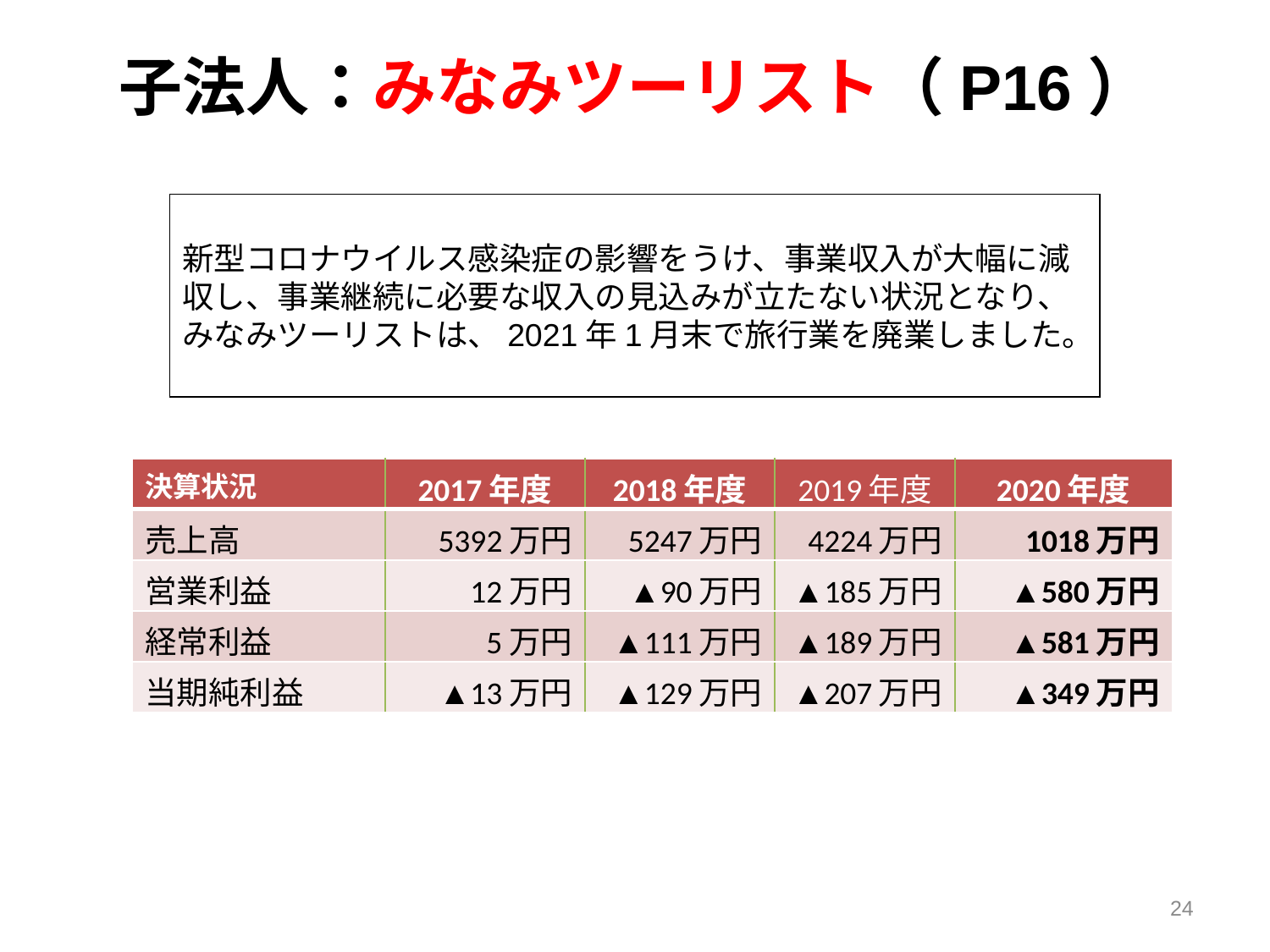

子法人：みなみツーリスト（P16）

新型コロナウイルス感染症の影響をうけ、事業収入が大幅に減収し、事業継続に必要な収入の見込みが立たない状況となり、
みなみツーリストは、2021年1月末で旅行業を廃業しました。

| 決算状況 | 2017年度 | 2018年度 | 2019年度 | 2020年度 |
| --- | --- | --- | --- | --- |
| 売上高 | 5392万円 | 5247万円 | 4224万円 | 1018万円 |
| 営業利益 | 12万円 | ▲90万円 | ▲185万円 | ▲580万円 |
| 経常利益 | 5万円 | ▲111万円 | ▲189万円 | ▲581万円 |
| 当期純利益 | ▲13万円 | ▲129万円 | ▲207万円 | ▲349万円 |
24